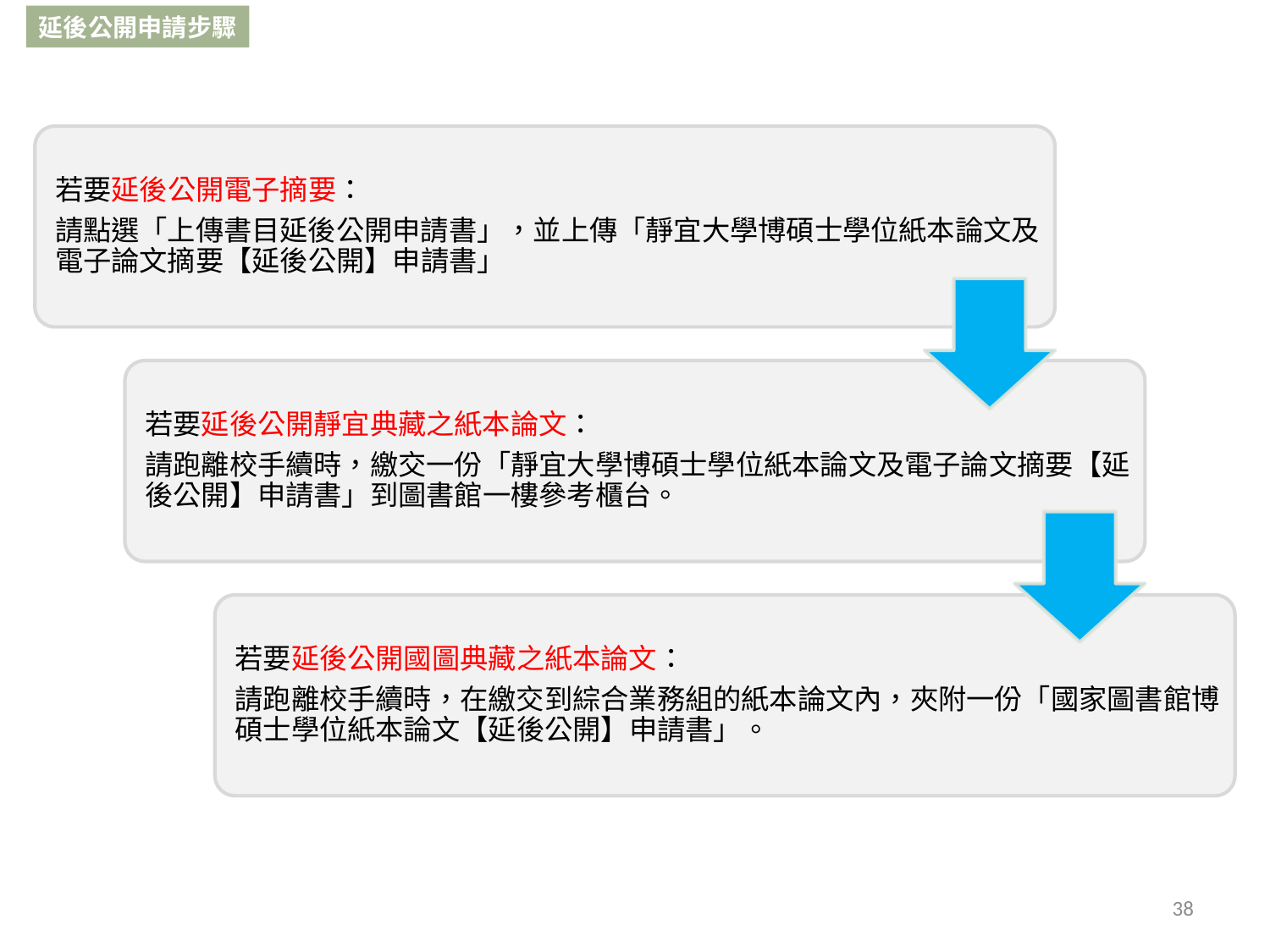

延後公開申請步驟
若要延後公開電子摘要：
請點選「上傳書目延後公開申請書」，並上傳「靜宜大學博碩士學位紙本論文及電子論文摘要【延後公開】申請書」
若要延後公開靜宜典藏之紙本論文：
請跑離校手續時，繳交一份「靜宜大學博碩士學位紙本論文及電子論文摘要【延後公開】申請書」到圖書館一樓參考櫃台。
若要延後公開國圖典藏之紙本論文：
請跑離校手續時，在繳交到綜合業務組的紙本論文內，夾附一份「國家圖書館博碩士學位紙本論文【延後公開】申請書」。

38